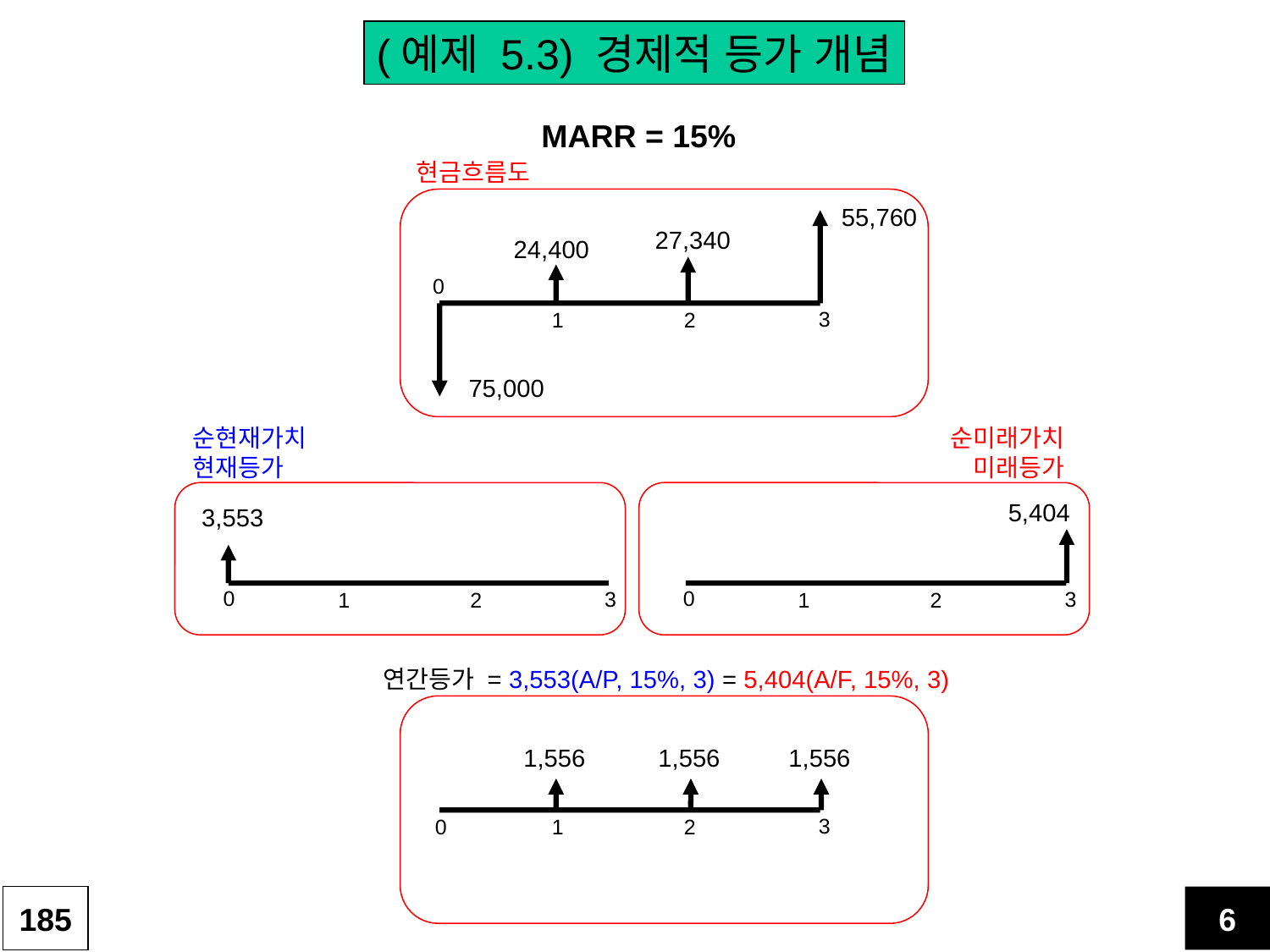

(예제 5.3) 경제적 등가 개념
MARR = 15%
현금흐름도

55,760

27,340
24,400

0
3
1
2

75,000
순현재가치
현재등가
순미래가치
미래등가

5,404
3,553

0
0
3
3
1
2
1
2

연간등가 = 3,553(A/P, 15%, 3) = 5,404(A/F, 15%, 3)

1,556
1,556
1,556

3
0
1
2

185
6